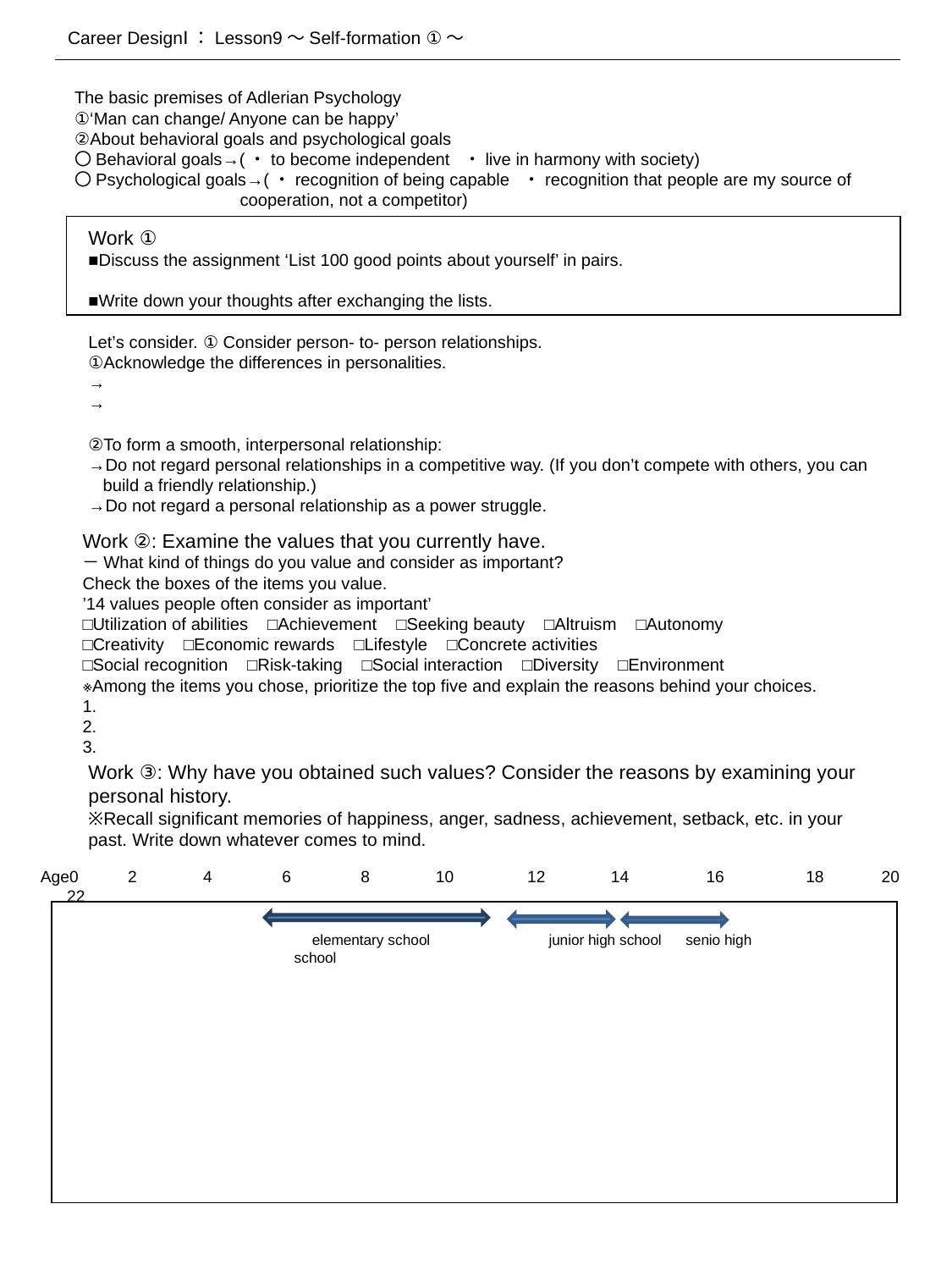

Career DesignⅠ：Lesson9～Self-formation ①～
The basic premises of Adlerian Psychology
①‘Man can change/ Anyone can be happy’
②About behavioral goals and psychological goals
〇Behavioral goals→(・to become independent  ・live in harmony with society)
〇Psychological goals→(・recognition of being capable  ・recognition that people are my source of
                                  cooperation, not a competitor)

Work ①
■Discuss the assignment ‘List 100 good points about yourself’ in pairs.

■Write down your thoughts after exchanging the lists.

Let’s consider. ① Consider person- to- person relationships.
①Acknowledge the differences in personalities.
→
→

②To form a smooth, interpersonal relationship:
→Do not regard personal relationships in a competitive way. (If you don’t compete with others, you can
   build a friendly relationship.)
→Do not regard a personal relationship as a power struggle.

Work ②: Examine the values that you currently have.
－What kind of things do you value and consider as important?
Check the boxes of the items you value.
’14 values people often consider as important’
□Utilization of abilities    □Achievement    □Seeking beauty    □Altruism    □Autonomy
□Creativity    □Economic rewards    □Lifestyle    □Concrete activities
□Social recognition    □Risk-taking    □Social interaction    □Diversity    □Environment
※Among the items you chose, prioritize the top five and explain the reasons behind your choices.
1.
2.
3.

Work ③: Why have you obtained such values? Consider the reasons by examining your personal history.
※Recall significant memories of happiness, anger, sadness, achievement, setback, etc. in your past. Write down whatever comes to mind.
Age0　      2  　   　 4 　　  　6  　　 　8  　　　10　  　　  12 　　 　14　　 　　16　 　　　 18　  　  20  　 　 22

　elementary school　　　　　   　　junior high school      senio high school